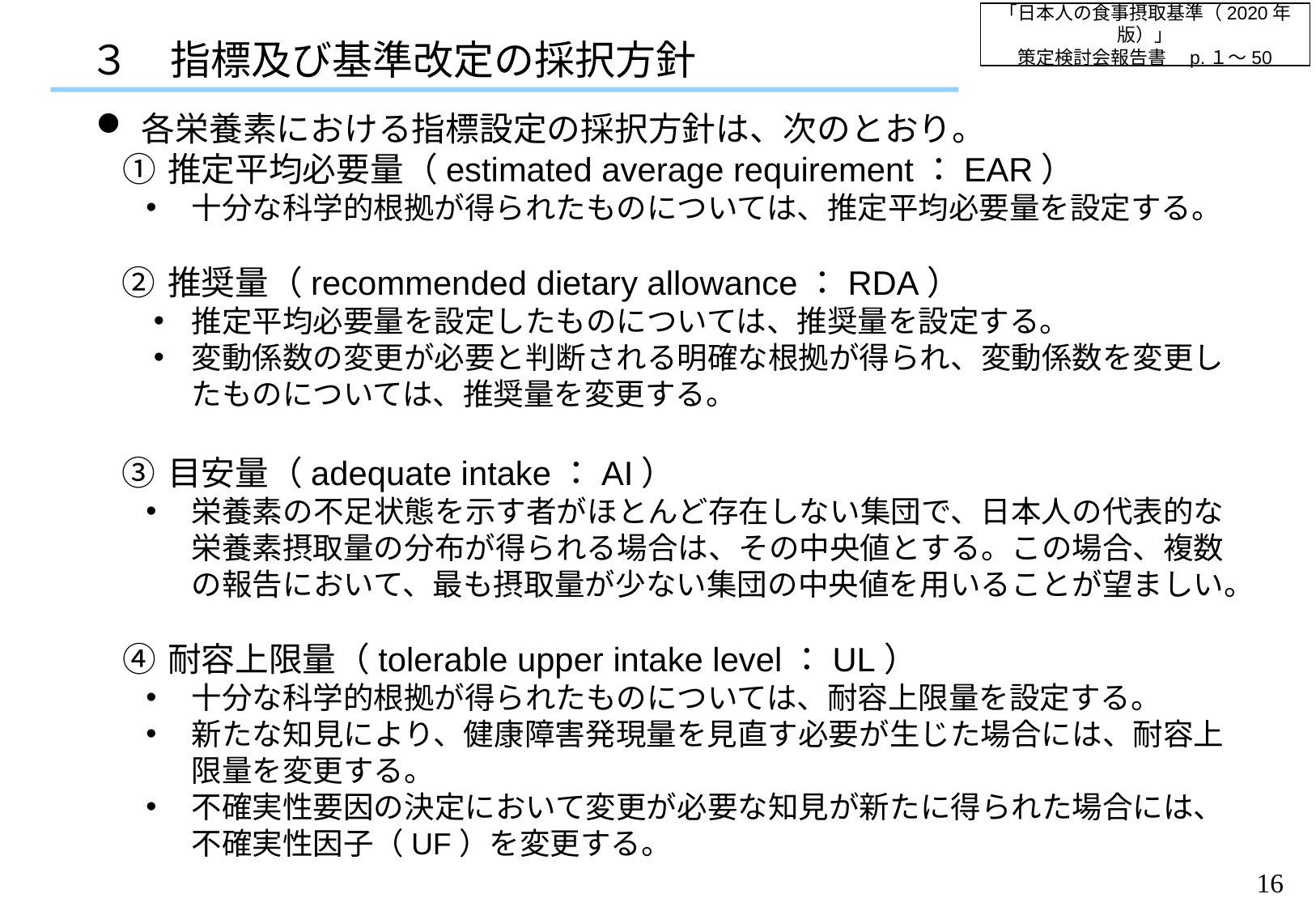

「日本人の食事摂取基準（2020年版）」
策定検討会報告書　p.１～50
３　指標及び基準改定の採択方針

各栄養素における指標設定の採択方針は、次のとおり。
推定平均必要量（estimated average requirement：EAR）
十分な科学的根拠が得られたものについては、推定平均必要量を設定する。

推奨量（recommended dietary allowance：RDA）
推定平均必要量を設定したものについては、推奨量を設定する。
変動係数の変更が必要と判断される明確な根拠が得られ、変動係数を変更したものについては、推奨量を変更する。

目安量（adequate intake：AI）
栄養素の不足状態を示す者がほとんど存在しない集団で、日本人の代表的な栄養素摂取量の分布が得られる場合は、その中央値とする。この場合、複数の報告において、最も摂取量が少ない集団の中央値を用いることが望ましい。

耐容上限量（tolerable upper intake level：UL）
十分な科学的根拠が得られたものについては、耐容上限量を設定する。
新たな知見により、健康障害発現量を見直す必要が生じた場合には、耐容上限量を変更する。
不確実性要因の決定において変更が必要な知見が新たに得られた場合には、不確実性因子（UF）を変更する。
16